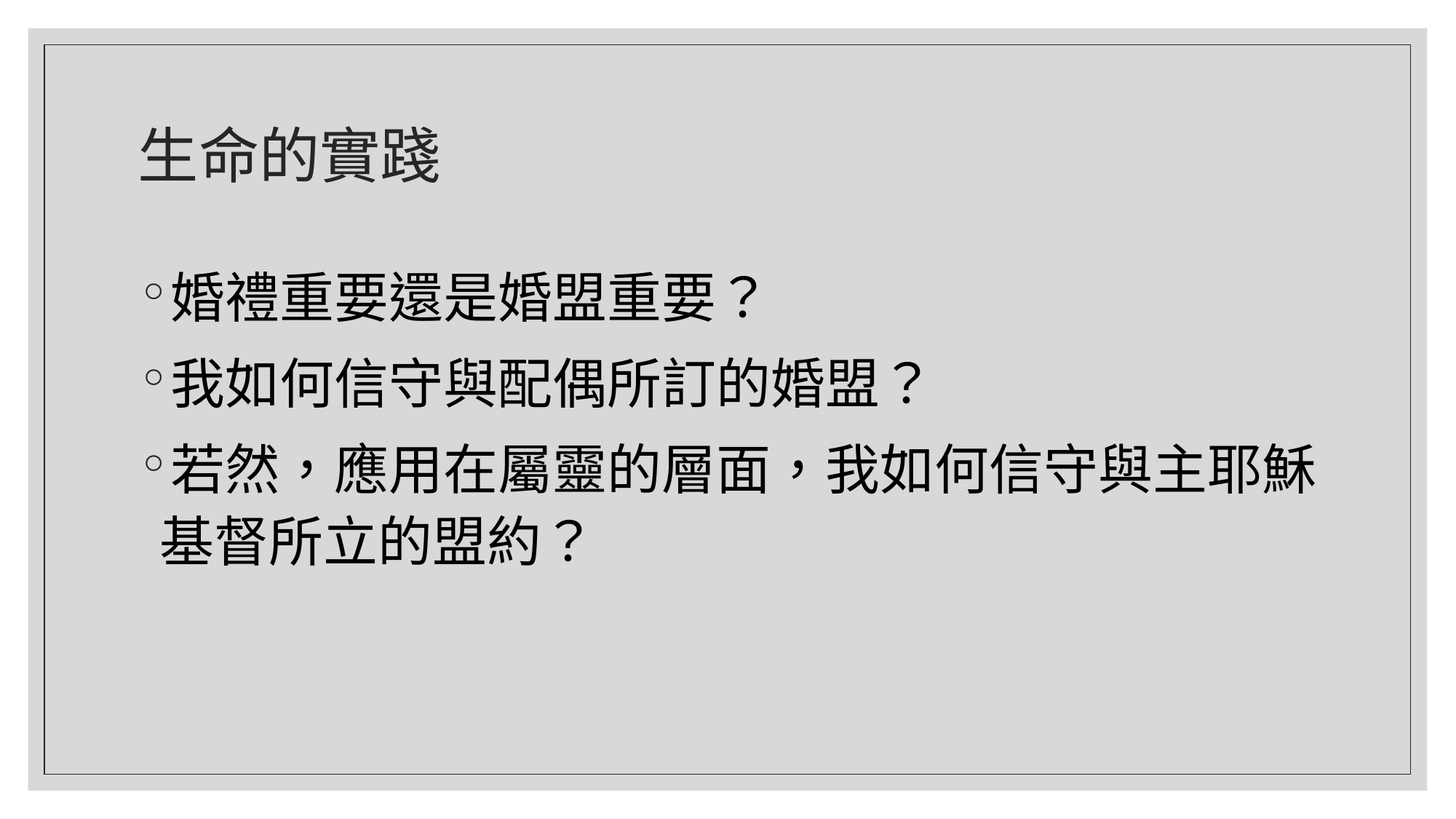

# 生命的實踐
婚禮重要還是婚盟重要？
我如何信守與配偶所訂的婚盟？
若然，應用在屬靈的層面，我如何信守與主耶穌基督所立的盟約？